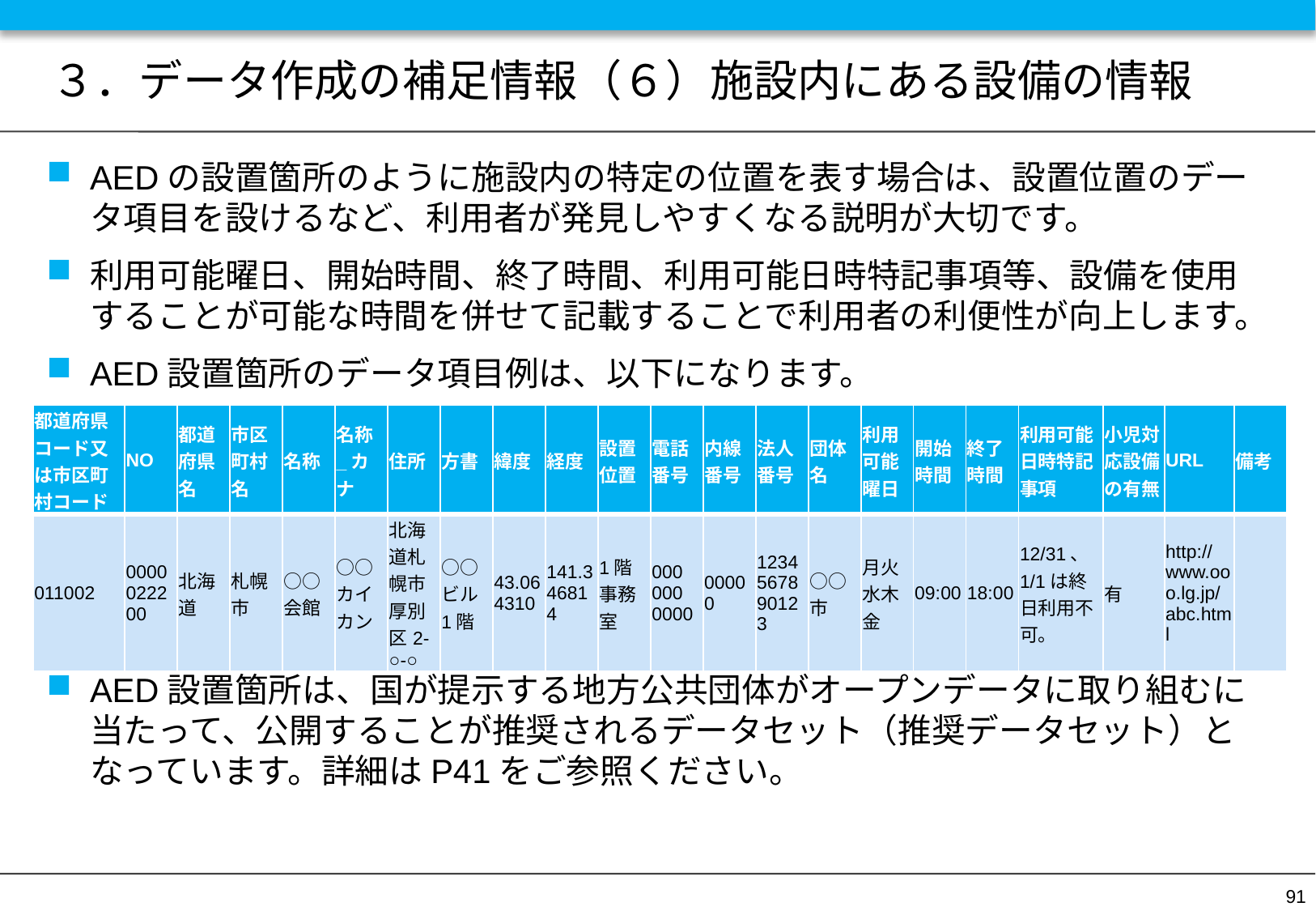

# ３．データ作成の補足情報（６）施設内にある設備の情報
AEDの設置箇所のように施設内の特定の位置を表す場合は、設置位置のデータ項目を設けるなど、利用者が発見しやすくなる説明が大切です。
利用可能曜日、開始時間、終了時間、利用可能日時特記事項等、設備を使用することが可能な時間を併せて記載することで利用者の利便性が向上します。
AED設置箇所のデータ項目例は、以下になります。

AED設置箇所は、国が提示する地方公共団体がオープンデータに取り組むに当たって、公開することが推奨されるデータセット（推奨データセット）となっています。詳細はP41をご参照ください。
| 都道府県コード又は市区町村コード | NO | 都道府県名 | 市区町村名 | 名称 | 名称\_カナ | 住所 | 方書 | 緯度 | 経度 | 設置位置 | 電話番号 | 内線番号 | 法人番号 | 団体名 | 利用可能曜日 | 開始時間 | 終了時間 | 利用可能日時特記事項 | 小児対応設備の有無 | URL | 備考 |
| --- | --- | --- | --- | --- | --- | --- | --- | --- | --- | --- | --- | --- | --- | --- | --- | --- | --- | --- | --- | --- | --- |
| 011002 | 0000022200 | 北海道 | 札幌市 | ○○会館 | ○○カイカン | 北海道札幌市厚別区2-○-○ | ○○ビル1階 | 43.064310 | 141.346814 | 1階事務室 | 000 000 0000 | 00000 | 1234567890123 | ○○市 | 月火水木金 | 09:00 | 18:00 | 12/31、1/1は終日利用不可。 | 有 | http://www.ooo.lg.jp/abc.html |  |
91